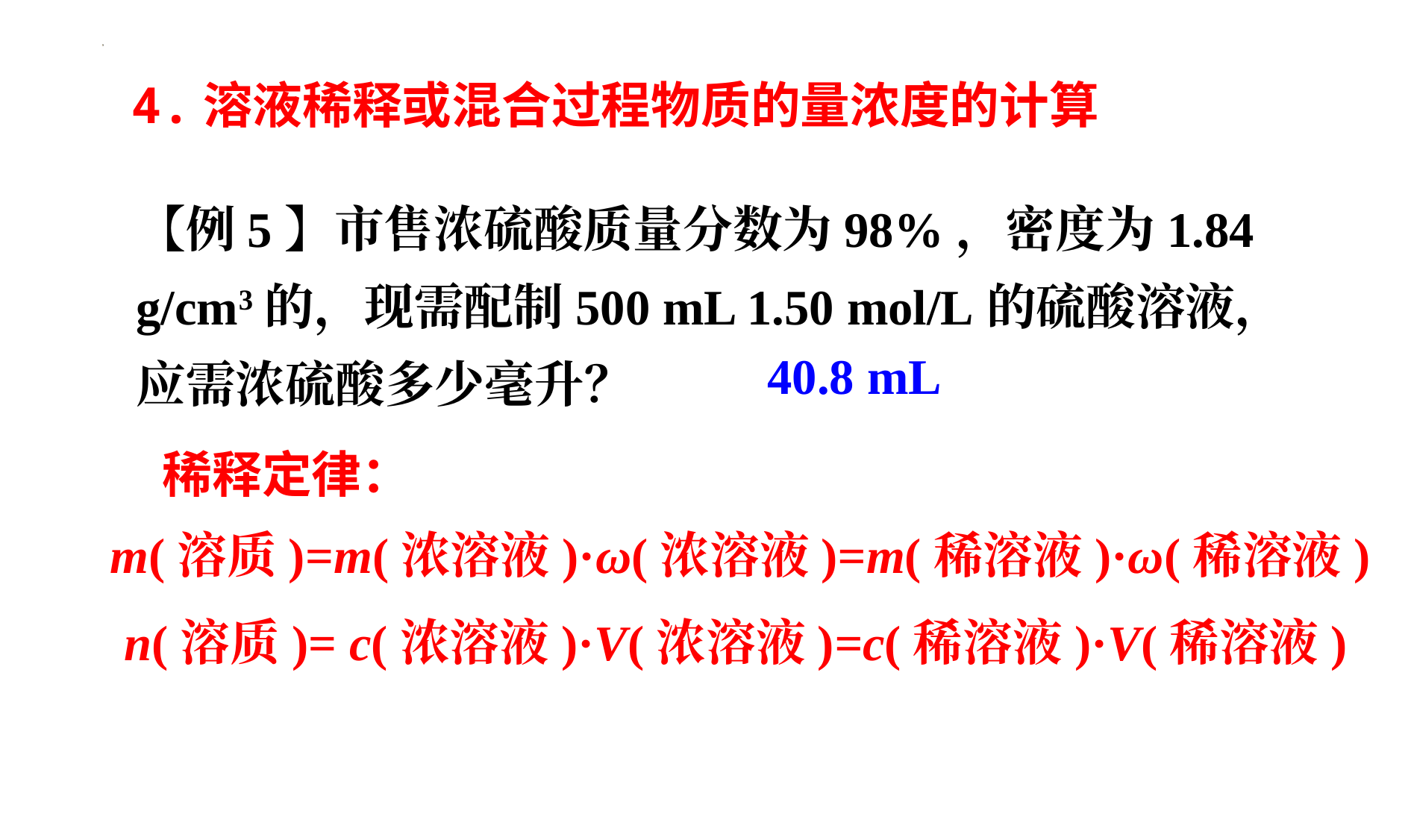

4.溶液稀释或混合过程物质的量浓度的计算
【例5】市售浓硫酸质量分数为98%，密度为1.84 g/cm3的，现需配制500 mL 1.50 mol/L的硫酸溶液，应需浓硫酸多少毫升？
40.8 mL
稀释定律：
m(溶质)=m(浓溶液)·ω(浓溶液)=m(稀溶液)·ω(稀溶液)
n(溶质)= c(浓溶液)·V(浓溶液)=c(稀溶液)·V(稀溶液)